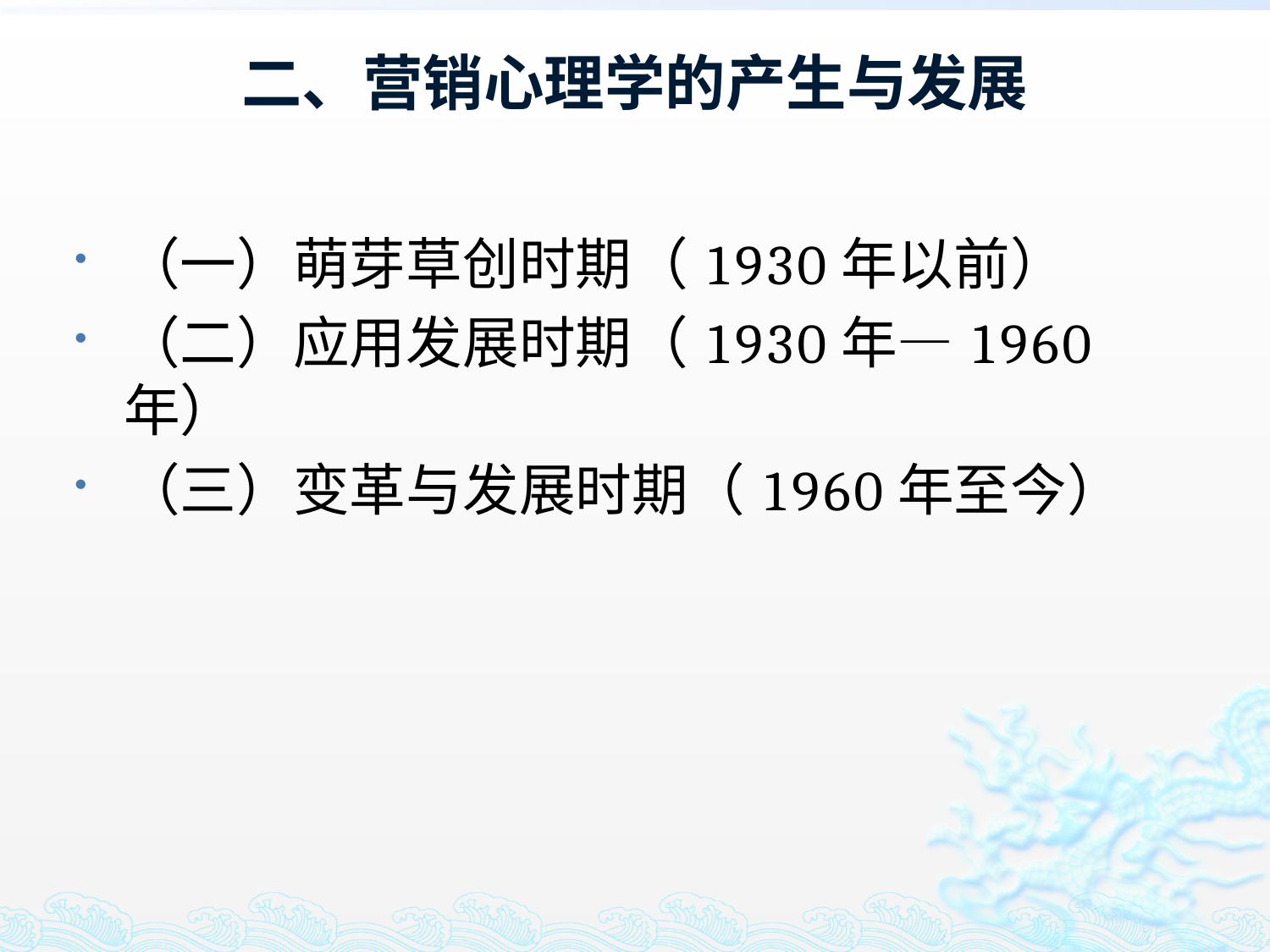

# 二、营销心理学的产生与发展
（一）萌芽草创时期（1930年以前）
（二）应用发展时期（1930年—1960年）
（三）变革与发展时期（1960年至今）